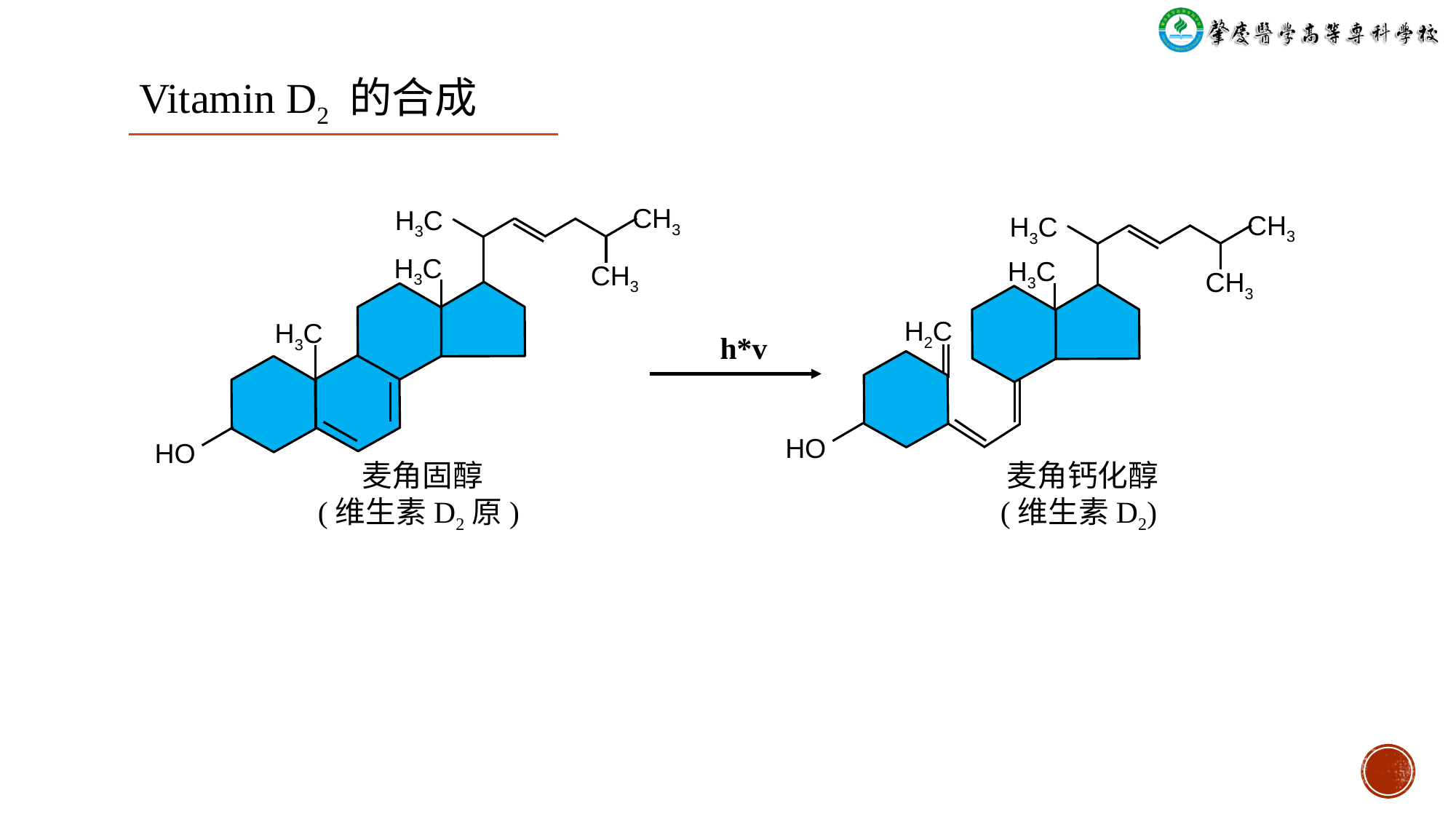

Vitamin D2 的合成
CH3
H3C
CH3
H3C
H3C
H3C
CH3
CH3

H2C
H3C
h*v

HO
HO
麦角固醇
(维生素D2原)
麦角钙化醇
(维生素D2)